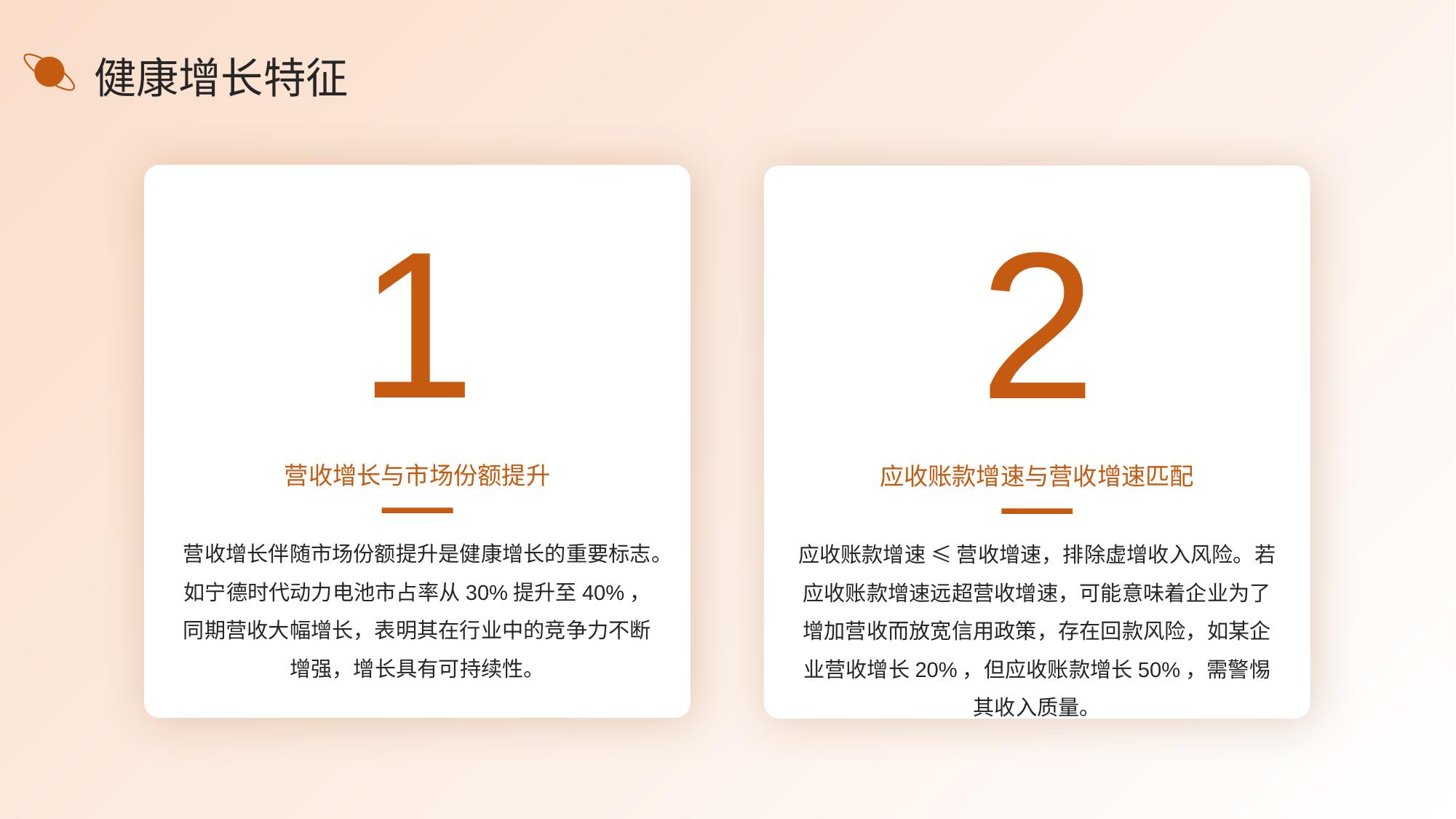

健康增长特征

1
2

营收增长与市场份额提升
应收账款增速与营收增速匹配

营收增长伴随市场份额提升是健康增长的重要标志。如宁德时代动力电池市占率从30%提升至40%，同期营收大幅增长，表明其在行业中的竞争力不断增强，增长具有可持续性。
应收账款增速 ≤ 营收增速，排除虚增收入风险。若应收账款增速远超营收增速，可能意味着企业为了增加营收而放宽信用政策，存在回款风险，如某企业营收增长20%，但应收账款增长50%，需警惕其收入质量。